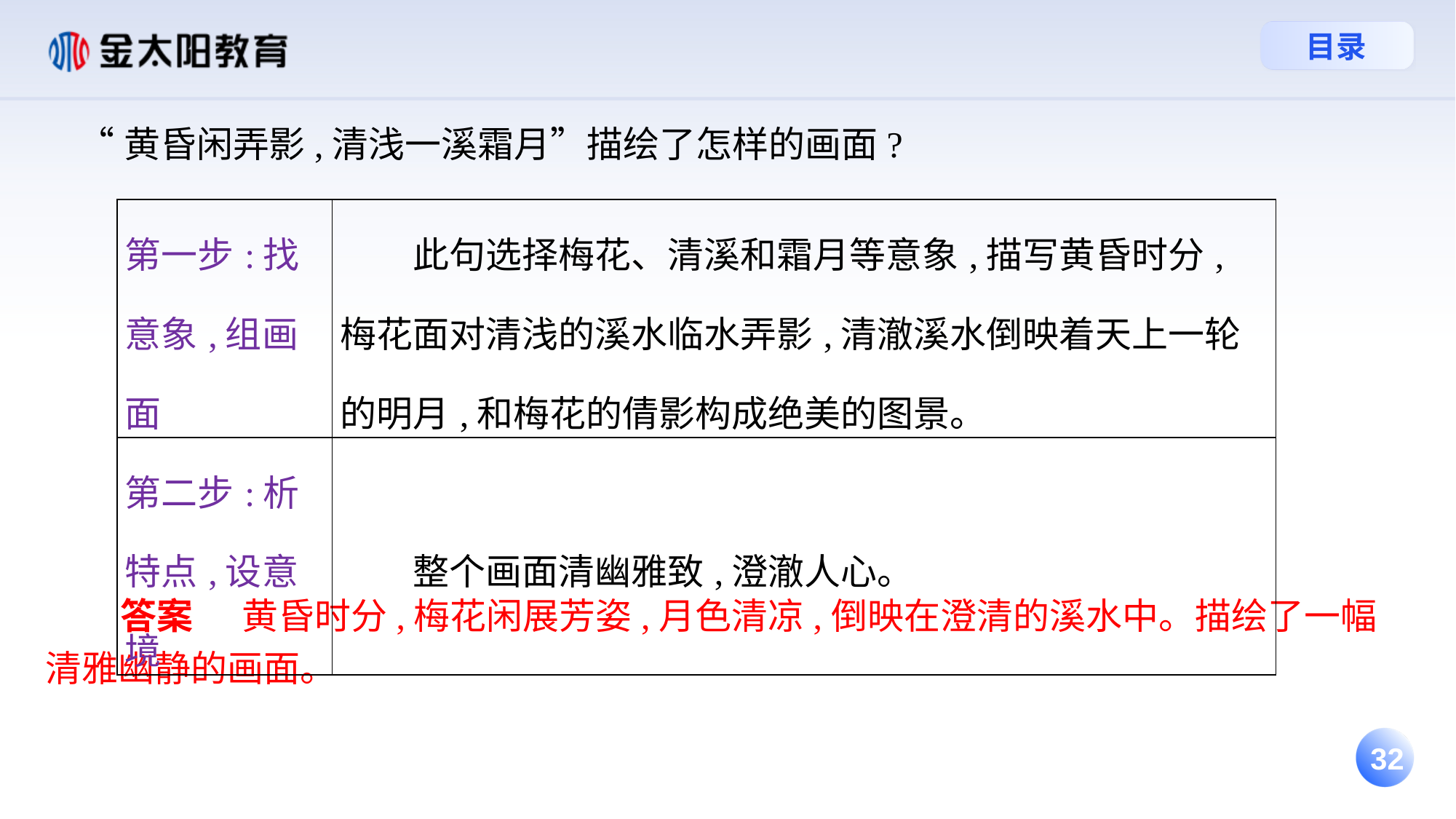

“黄昏闲弄影,清浅一溪霜月”描绘了怎样的画面?

        答案      黄昏时分,梅花闲展芳姿,月色清凉,倒映在澄清的溪水中。描绘了一幅清雅幽静的画面。
| 第一步:找意象,组画面 | 此句选择梅花、清溪和霜月等意象,描写黄昏时分,梅花面对清浅的溪水临水弄影,清澈溪水倒映着天上一轮的明月,和梅花的倩影构成绝美的图景。 |
| --- | --- |
| 第二步:析特点,设意境 | 整个画面清幽雅致,澄澈人心。 |